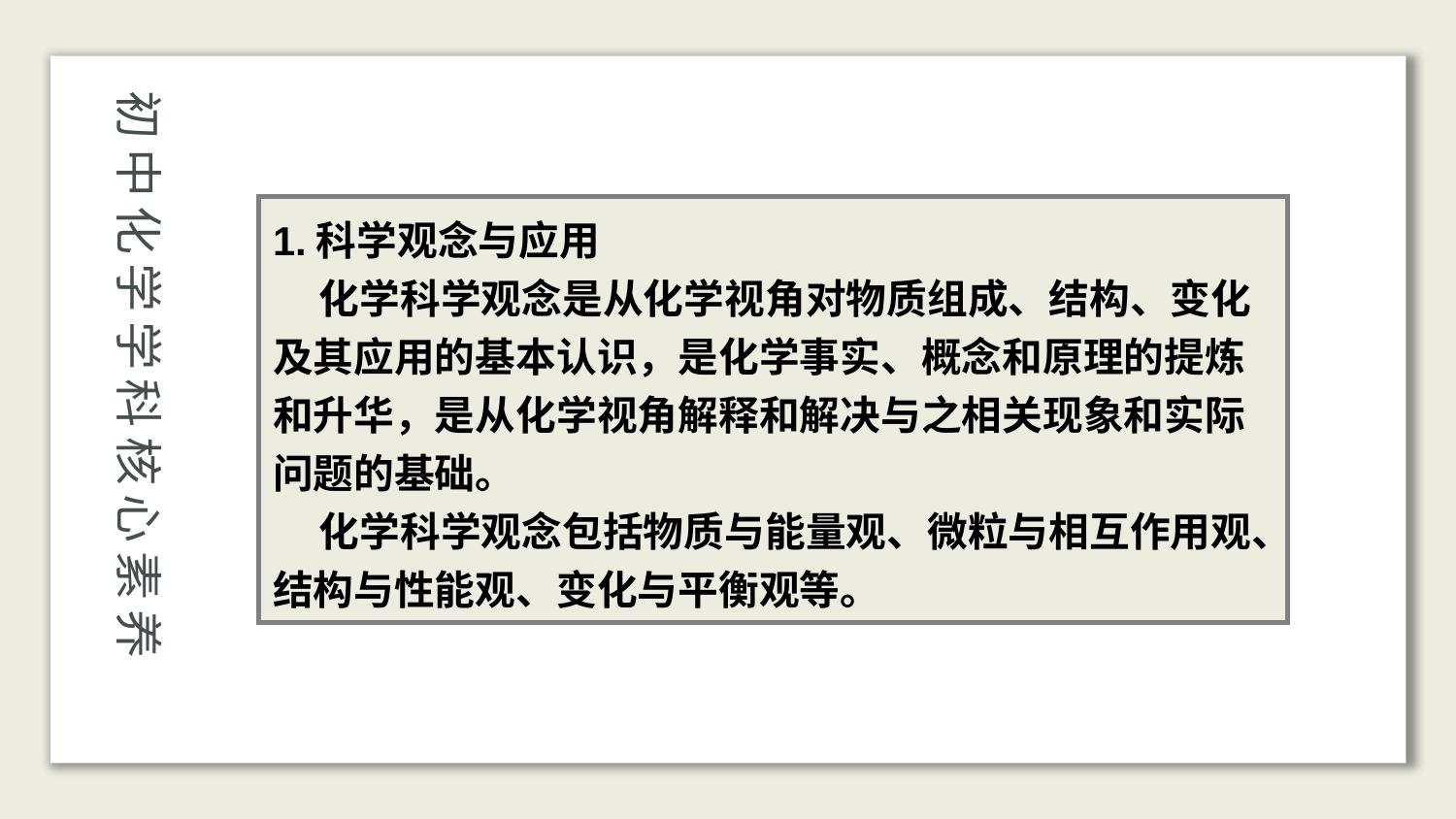

初中化学学科核心素养
1.科学观念与应用
    化学科学观念是从化学视角对物质组成、结构、变化及其应用的基本认识，是化学事实、概念和原理的提炼和升华，是从化学视角解释和解决与之相关现象和实际问题的基础。
    化学科学观念包括物质与能量观、微粒与相互作用观、结构与性能观、变化与平衡观等。